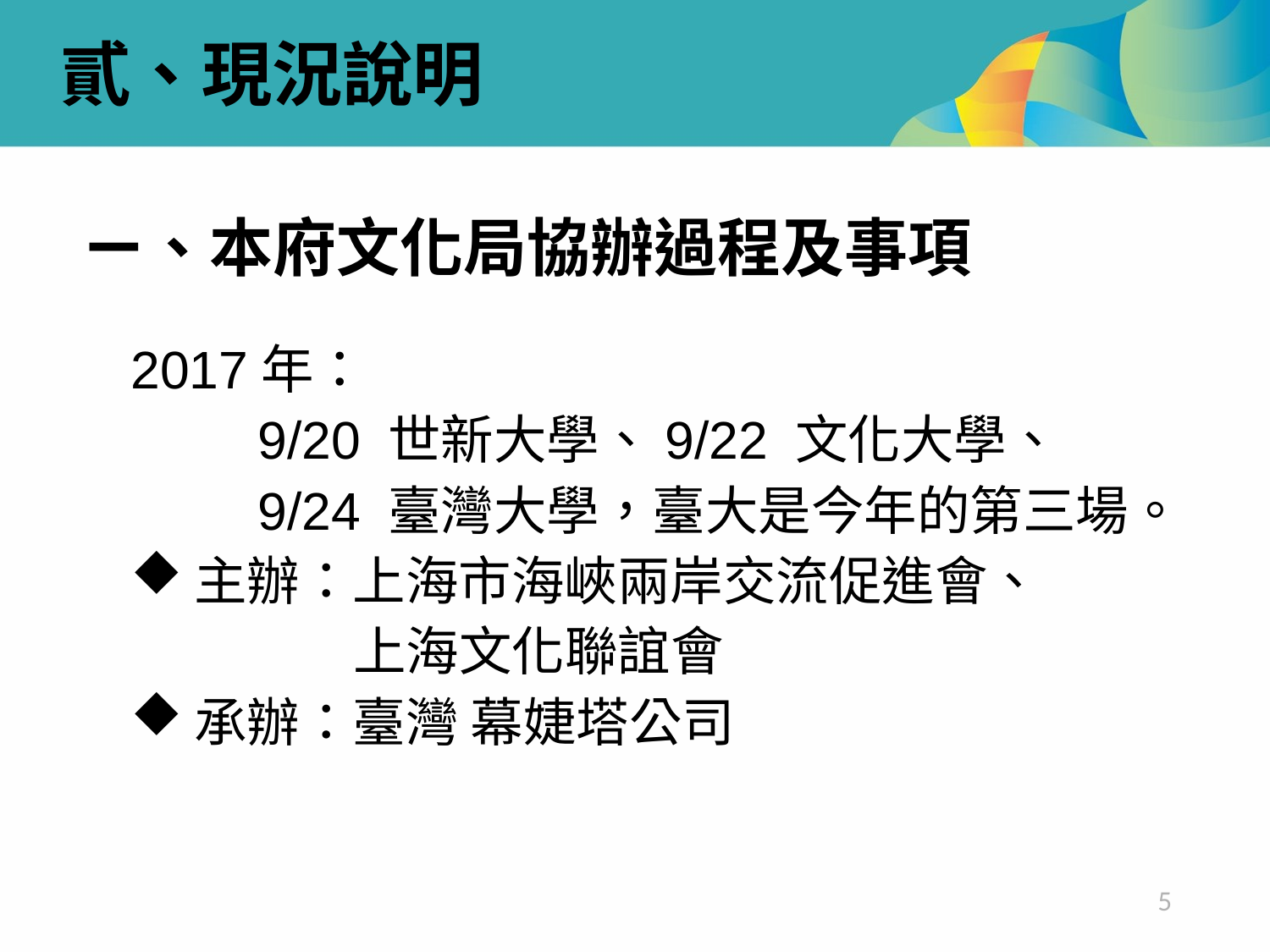

貳、現況說明
ㄧ、本府文化局協辦過程及事項
2017年：
9/20 世新大學、9/22 文化大學、
9/24 臺灣大學，臺大是今年的第三場。
主辦：上海市海峽兩岸交流促進會、
	       上海文化聯誼會
承辦：臺灣 幕婕塔公司

5